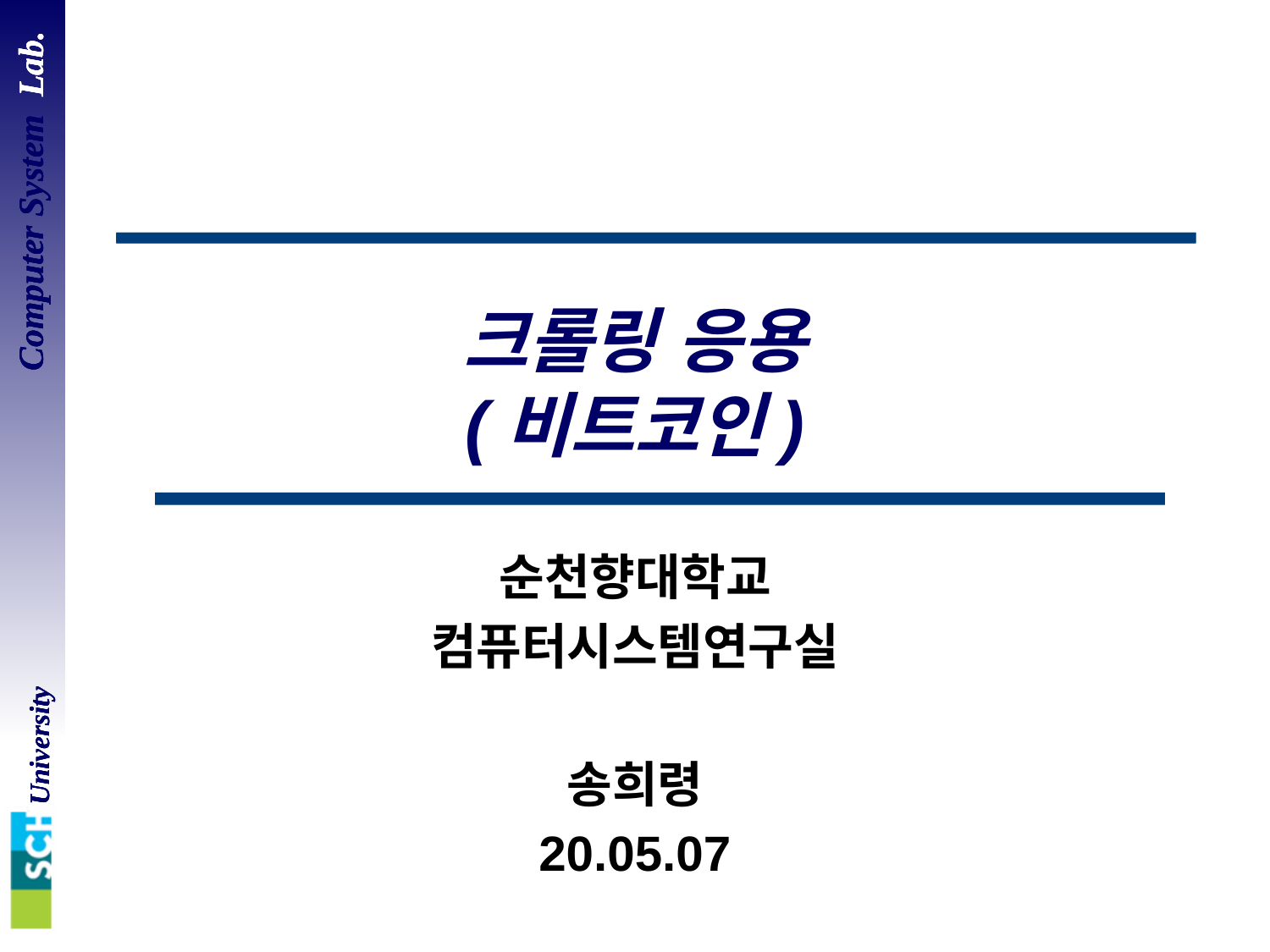

# 크롤링 응용 (비트코인)
순천향대학교
컴퓨터시스템연구실

송희령
20.05.07